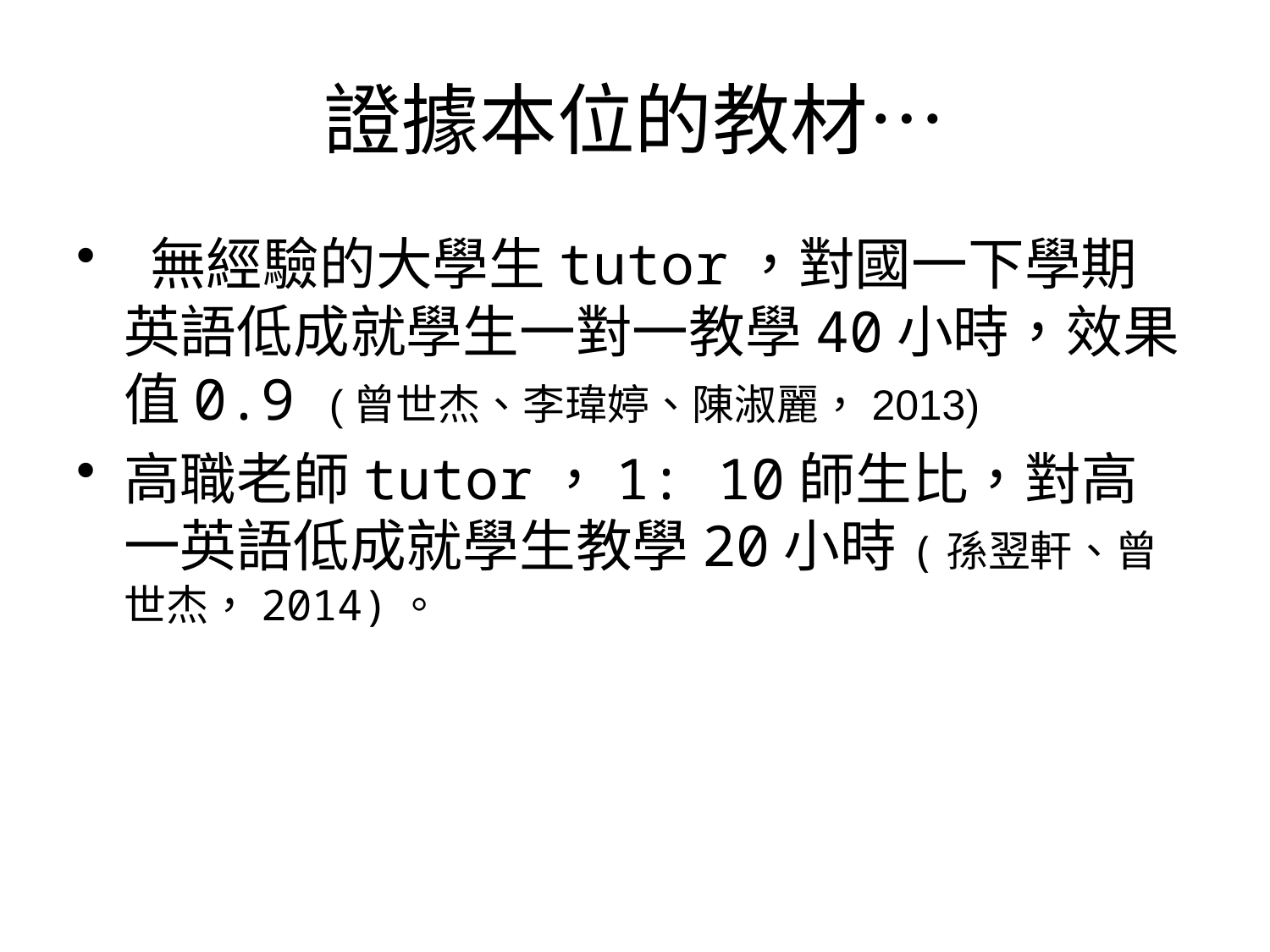

# 證據本位的教材…
 無經驗的大學生tutor，對國一下學期英語低成就學生一對一教學40小時，效果值0.9 (曾世杰、李瑋婷、陳淑麗，2013)
高職老師tutor，1: 10師生比，對高一英語低成就學生教學20小時(孫翌軒、曾世杰，2014)。